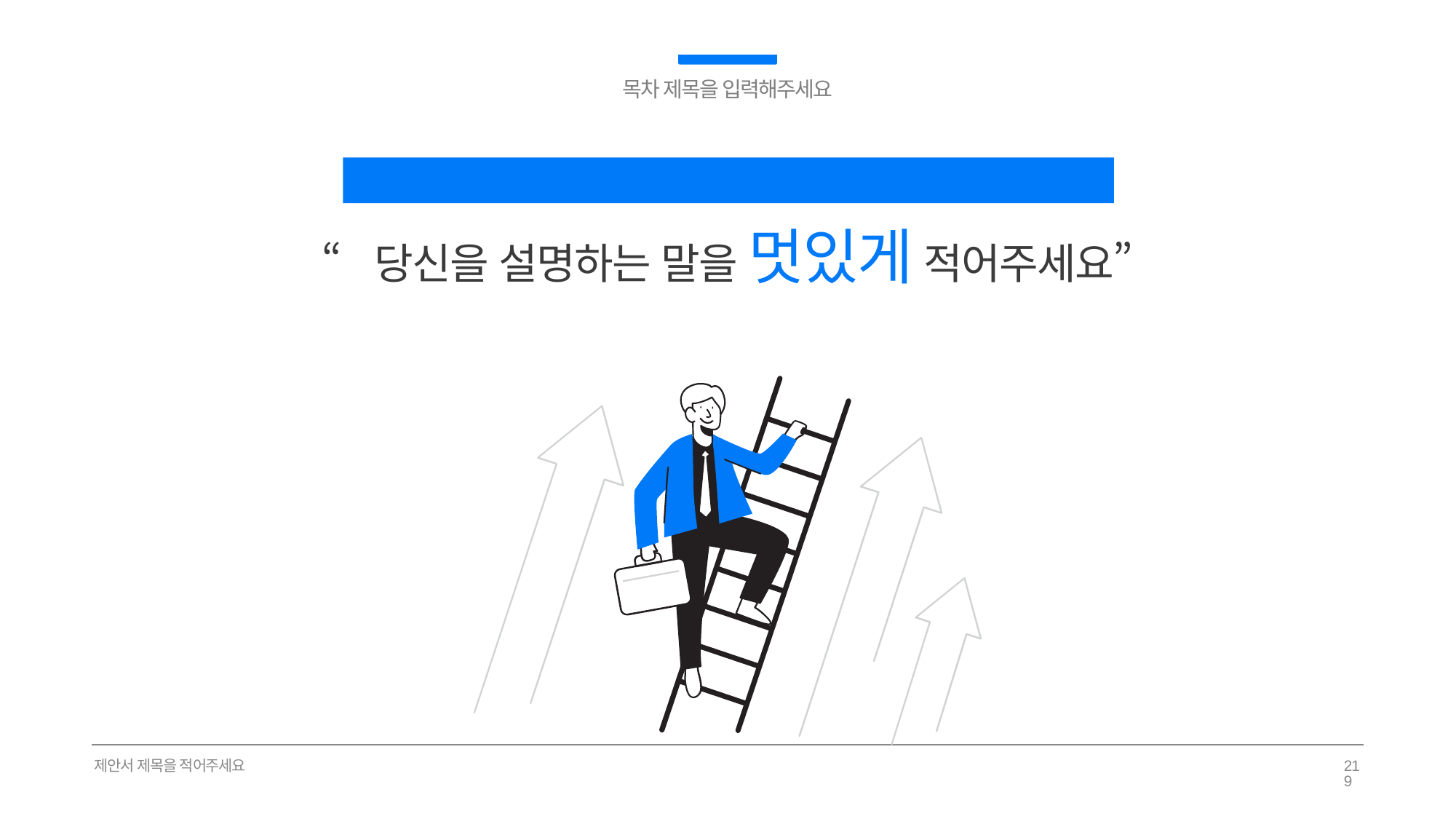

목차 제목을 입력해주세요

당신을 설명하는 말을 멋있게 적어주세요. 아주 멋있게 적어주세요
“당신을 설명하는 말을 멋있게 적어주세요”

제안서 제목을 적어주세요
219